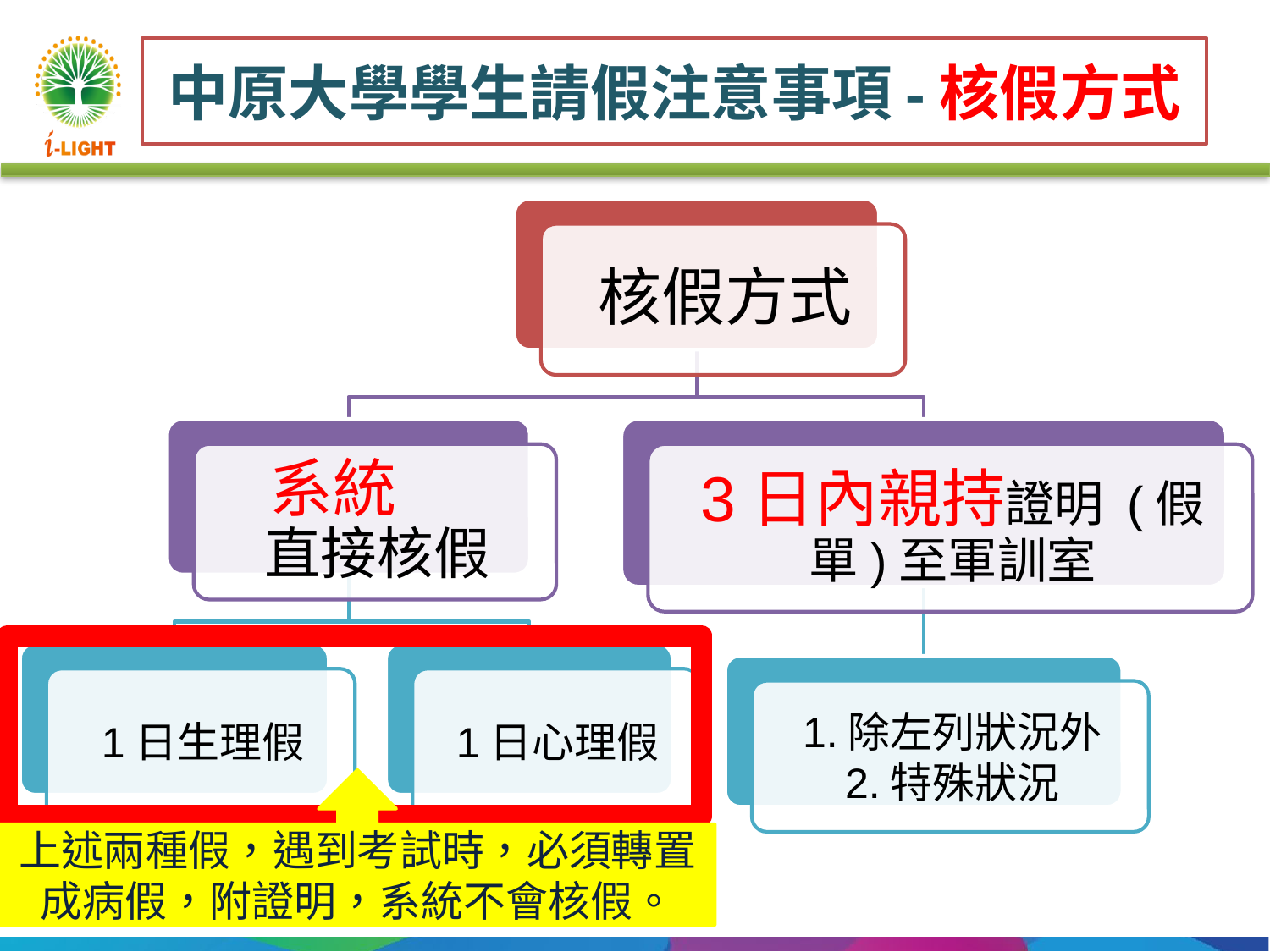

# 中原大學學生請假注意事項-核假方式
核假方式
系統
直接核假
1日生理假
1日心理假
3日內親持證明 (假單)至軍訓室
1.除左列狀況外
2.特殊狀況

上述兩種假，遇到考試時，必須轉置成病假，附證明，系統不會核假。